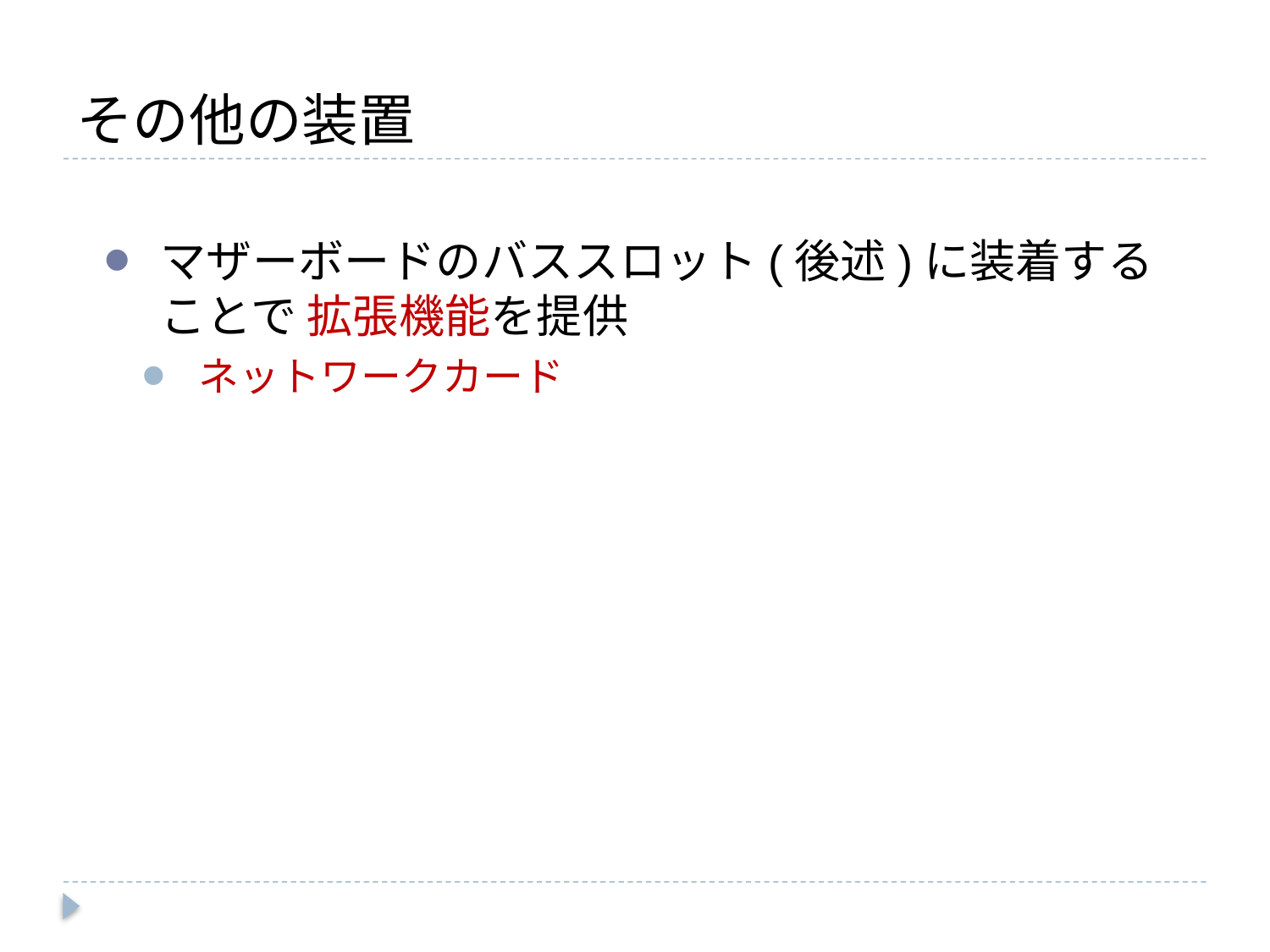

# その他の装置
マザーボードのバススロット(後述)に装着することで 拡張機能を提供
ネットワークカード